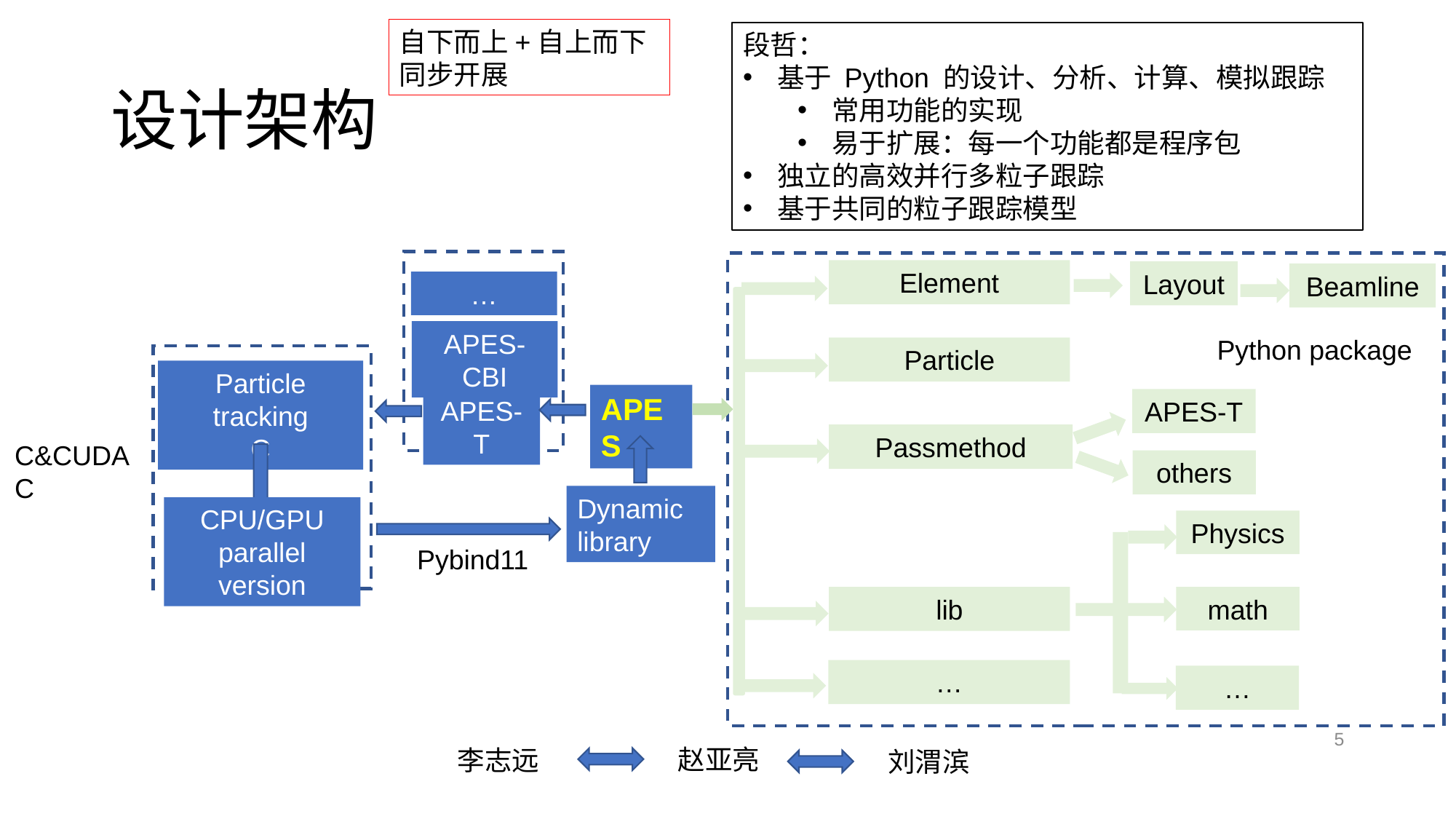

自下而上+自上而下
同步开展
段哲：
基于 Python 的设计、分析、计算、模拟跟踪
常用功能的实现
易于扩展：每一个功能都是程序包
独立的高效并行多粒子跟踪
基于共同的粒子跟踪模型
# 设计架构

Element
Layout

Particle

APES-T

Passmethod

others

Physics

lib
math

…
…

Beamline

Particle tracking
C

CPU/GPU parallel version
APES
APES-T

C&CUDA C
Dynamic library

Pybind11
…
APES-CBI
Python package

5
赵亚亮
李志远
刘渭滨